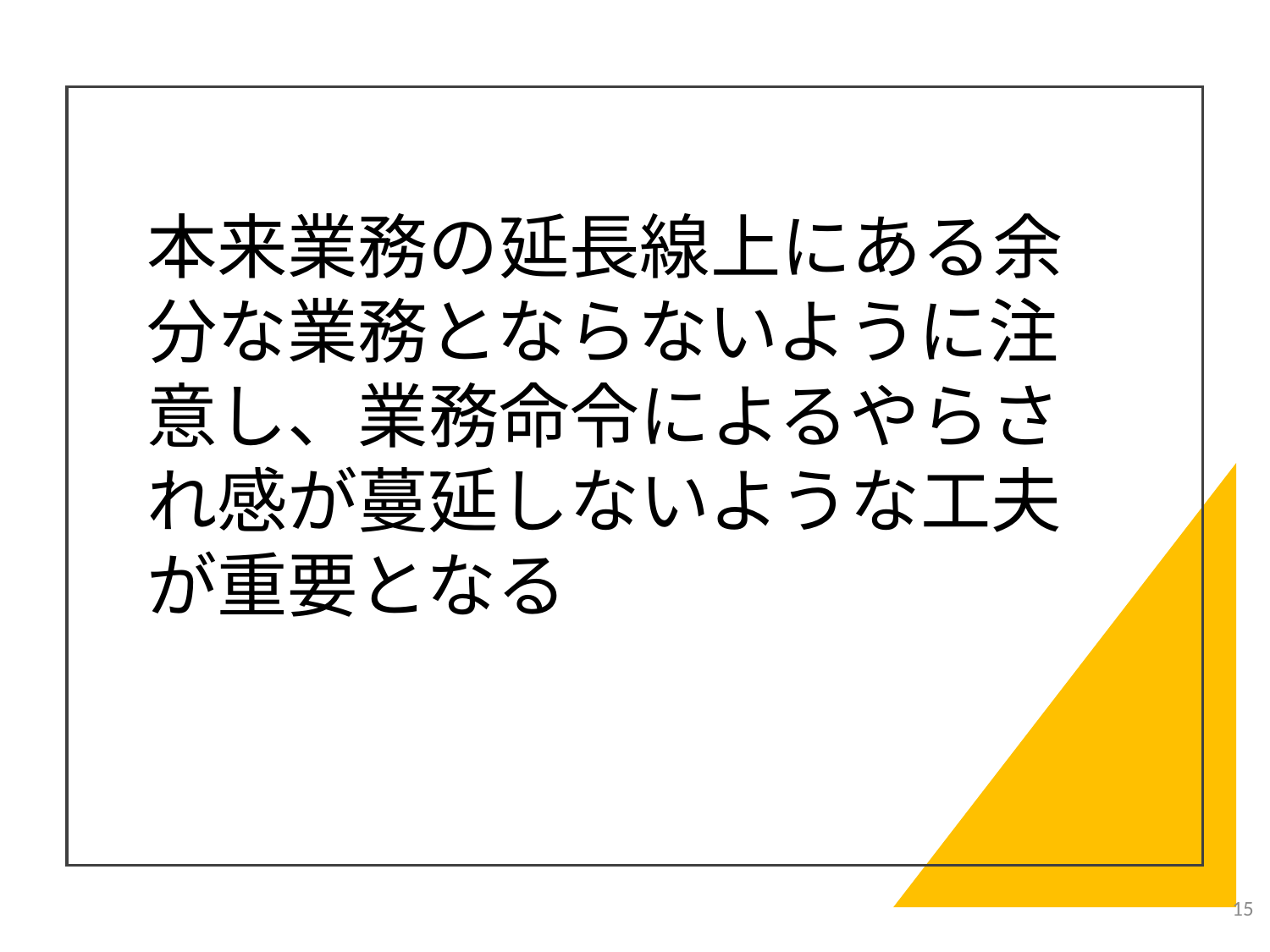

本来業務の延長線上にある余分な業務とならないように注意し、業務命令によるやらされ感が蔓延しないような工夫が重要となる

15